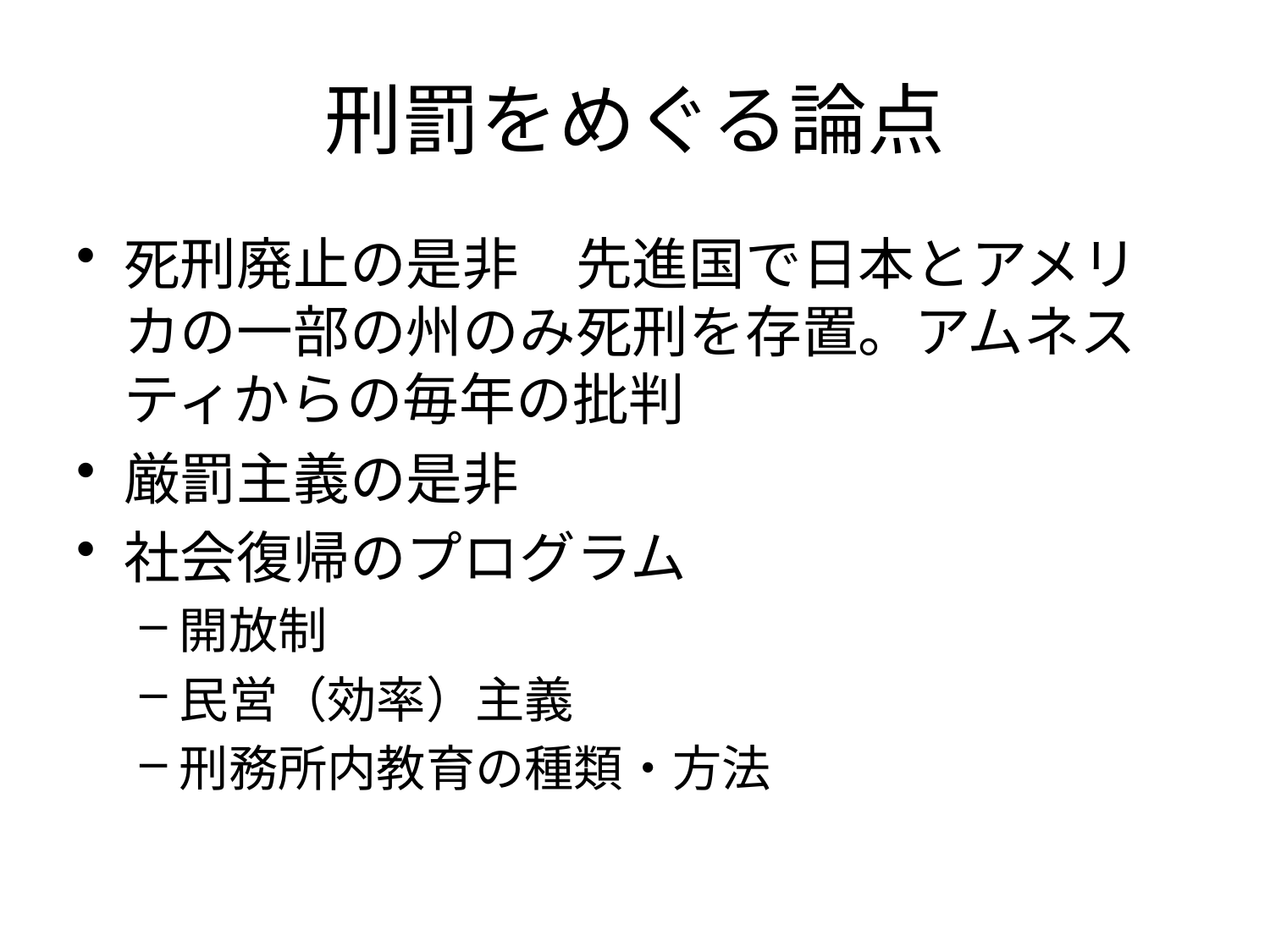

# 刑罰をめぐる論点
死刑廃止の是非　先進国で日本とアメリカの一部の州のみ死刑を存置。アムネスティからの毎年の批判
厳罰主義の是非
社会復帰のプログラム
開放制
民営（効率）主義
刑務所内教育の種類・方法